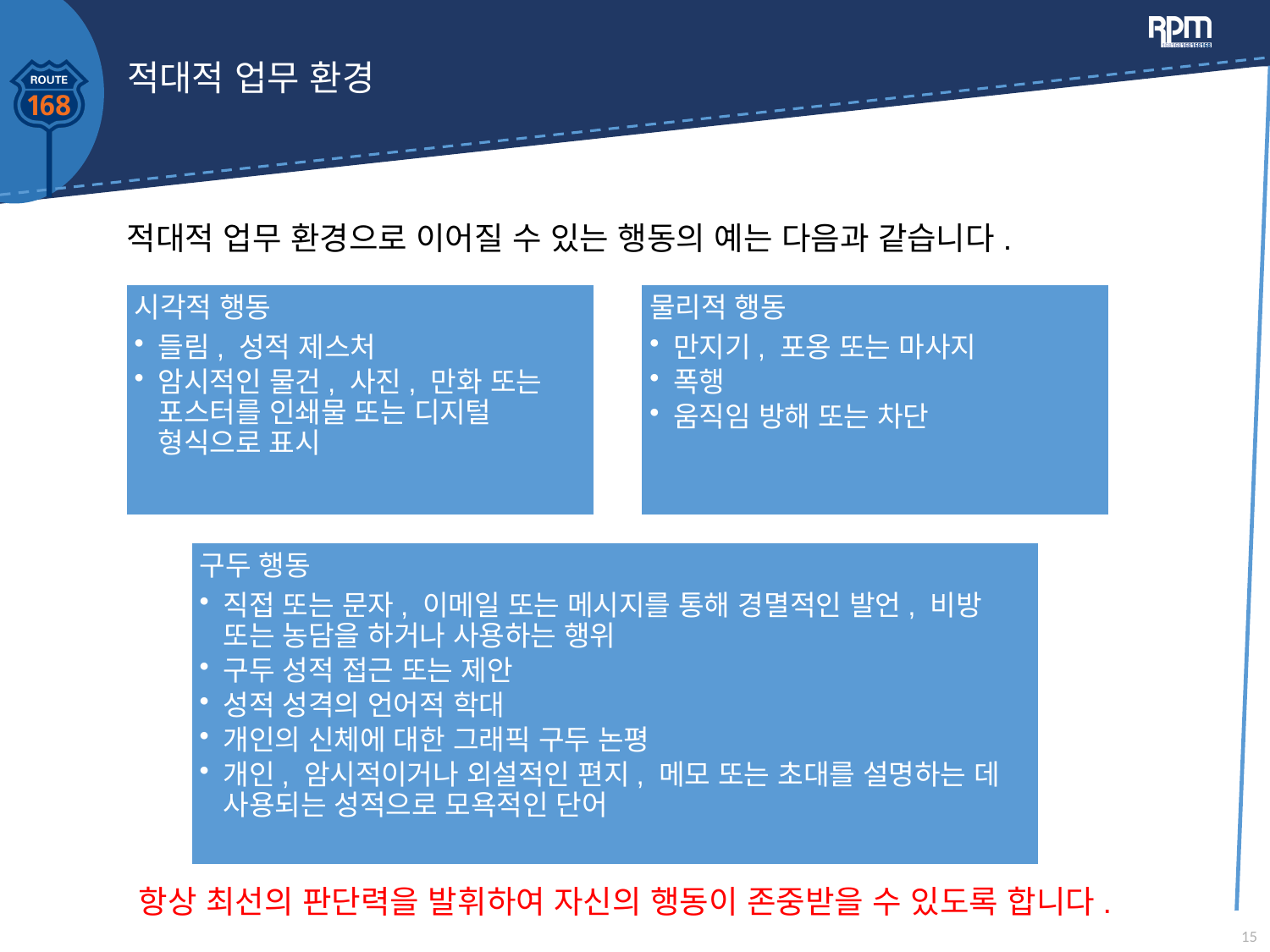

# 적대적 업무 환경
적대적 업무 환경으로 이어질 수 있는 행동의 예는 다음과 같습니다.
시각적 행동
들림, 성적 제스처
암시적인 물건, 사진, 만화 또는 포스터를 인쇄물 또는 디지털 형식으로 표시
물리적 행동
만지기, 포옹 또는 마사지
폭행
움직임 방해 또는 차단
구두 행동
직접 또는 문자, 이메일 또는 메시지를 통해 경멸적인 발언, 비방 또는 농담을 하거나 사용하는 행위
구두 성적 접근 또는 제안
성적 성격의 언어적 학대
개인의 신체에 대한 그래픽 구두 논평
개인, 암시적이거나 외설적인 편지, 메모 또는 초대를 설명하는 데 사용되는 성적으로 모욕적인 단어
항상 최선의 판단력을 발휘하여 자신의 행동이 존중받을 수 있도록 합니다.
15